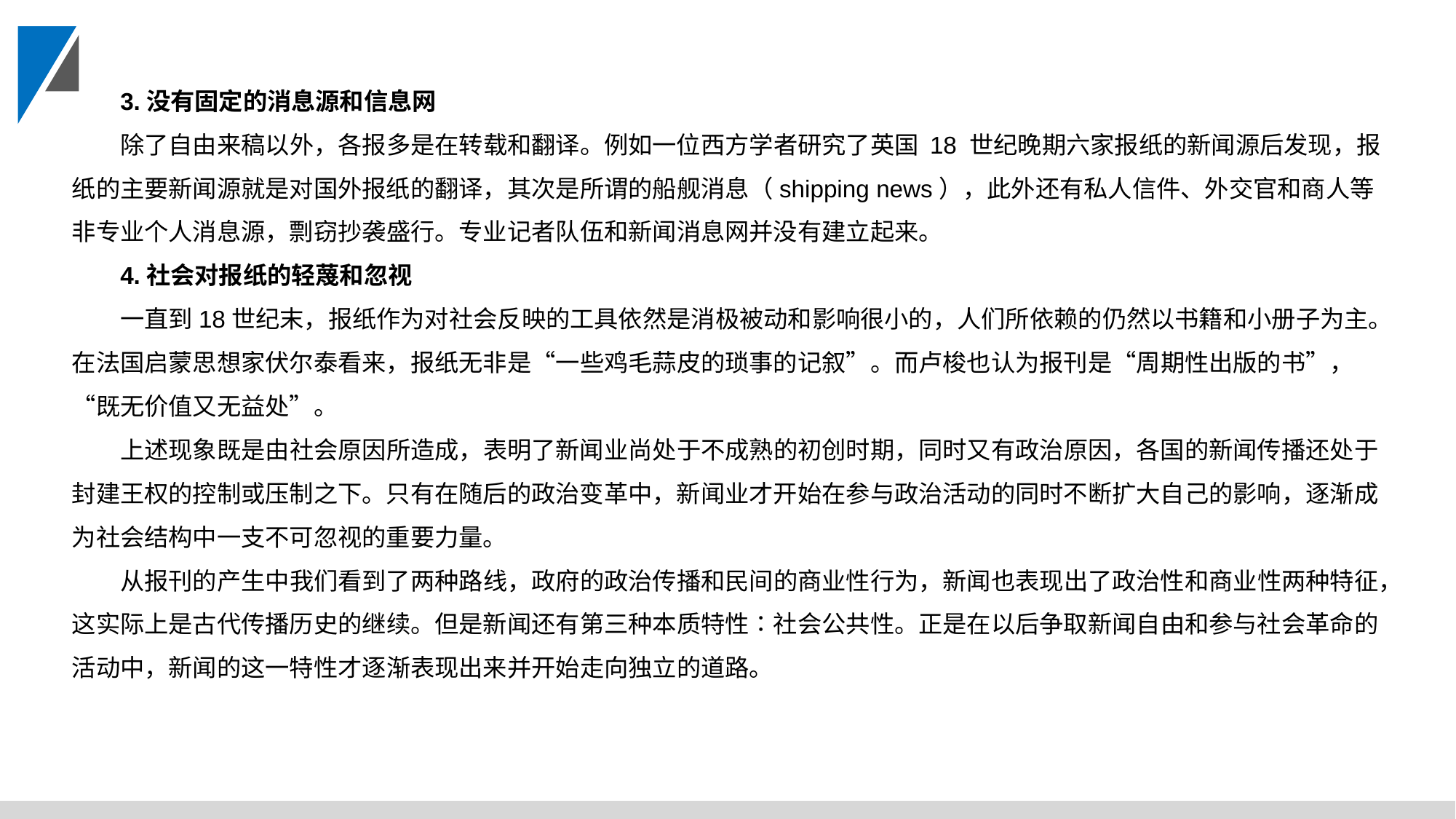

3.没有固定的消息源和信息网
除了自由来稿以外，各报多是在转载和翻译。例如一位西方学者研究了英国 18 世纪晚期六家报纸的新闻源后发现，报纸的主要新闻源就是对国外报纸的翻译，其次是所谓的船舰消息（shipping news），此外还有私人信件、外交官和商人等非专业个人消息源，剽窃抄袭盛行。专业记者队伍和新闻消息网并没有建立起来。
4.社会对报纸的轻蔑和忽视
一直到18世纪末，报纸作为对社会反映的工具依然是消极被动和影响很小的，人们所依赖的仍然以书籍和小册子为主。在法国启蒙思想家伏尔泰看来，报纸无非是“一些鸡毛蒜皮的琐事的记叙”。而卢梭也认为报刊是“周期性出版的书”，“既无价值又无益处”。
上述现象既是由社会原因所造成，表明了新闻业尚处于不成熟的初创时期，同时又有政治原因，各国的新闻传播还处于封建王权的控制或压制之下。只有在随后的政治变革中，新闻业才开始在参与政治活动的同时不断扩大自己的影响，逐渐成为社会结构中一支不可忽视的重要力量。
从报刊的产生中我们看到了两种路线，政府的政治传播和民间的商业性行为，新闻也表现出了政治性和商业性两种特征，这实际上是古代传播历史的继续。但是新闻还有第三种本质特性∶社会公共性。正是在以后争取新闻自由和参与社会革命的活动中，新闻的这一特性才逐渐表现出来并开始走向独立的道路。